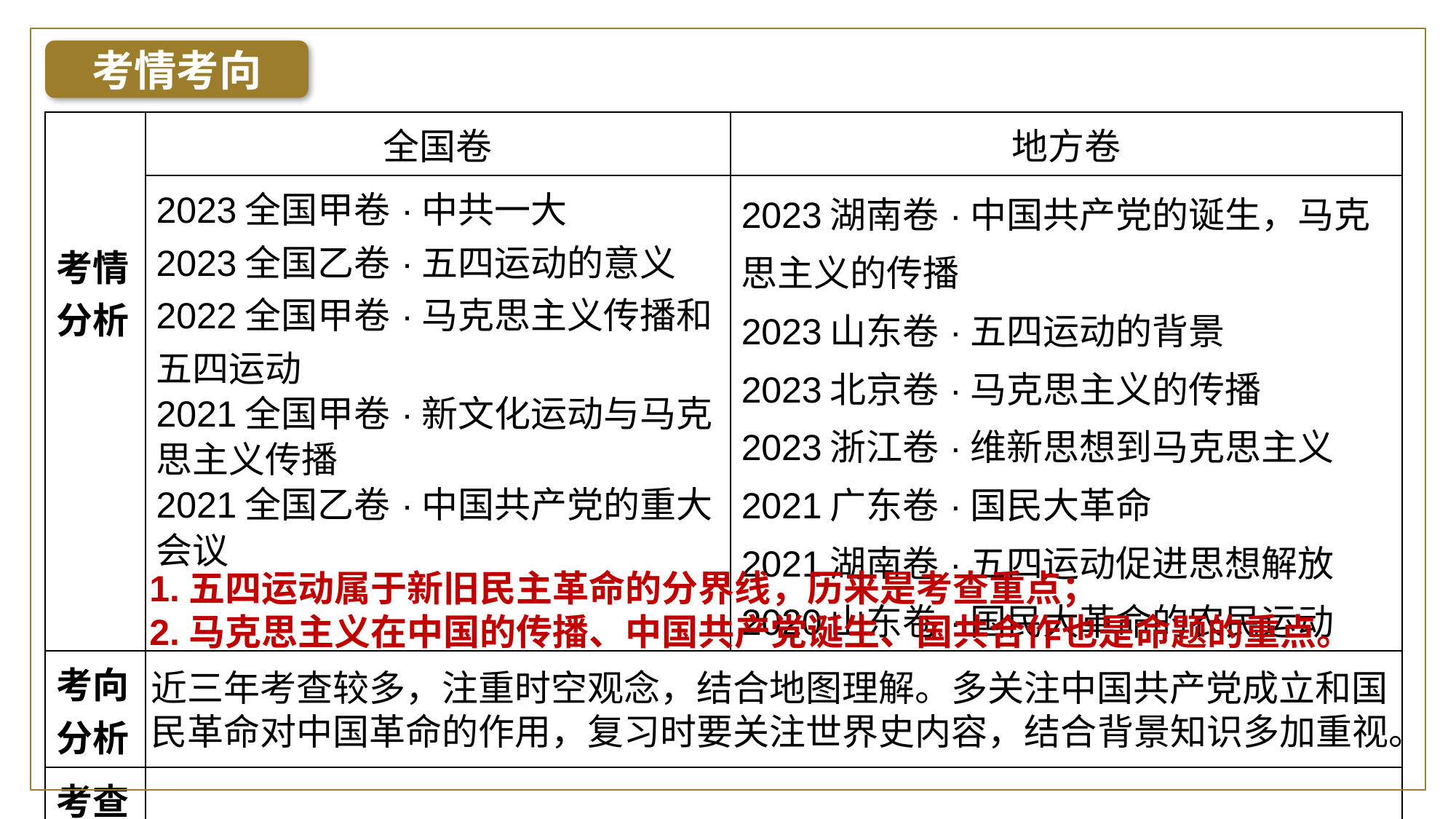

考情考向
| 考情分析 | 全国卷 | 地方卷 |
| --- | --- | --- |
|  | 2023全国甲卷·中共一大 2023全国乙卷·五四运动的意义 2022全国甲卷·马克思主义传播和五四运动 2021全国甲卷·新文化运动与马克思主义传播 2021全国乙卷·中国共产党的重大会议 | 2023湖南卷·中国共产党的诞生，马克思主义的传播 2023山东卷·五四运动的背景 2023北京卷·马克思主义的传播 2023浙江卷·维新思想到马克思主义 2021广东卷·国民大革命 2021湖南卷·五四运动促进思想解放 2020山东卷·国民大革命的农民运动 |
| 考向 分析 |  |  |
| 考查方式 |  |  |
1.五四运动属于新旧民主革命的分界线，历来是考查重点；
2.马克思主义在中国的传播、中国共产党诞生、国共合作也是命题的重点。
近三年考查较多，注重时空观念，结合地图理解。多关注中国共产党成立和国民革命对中国革命的作用，复习时要关注世界史内容，结合背景知识多加重视。